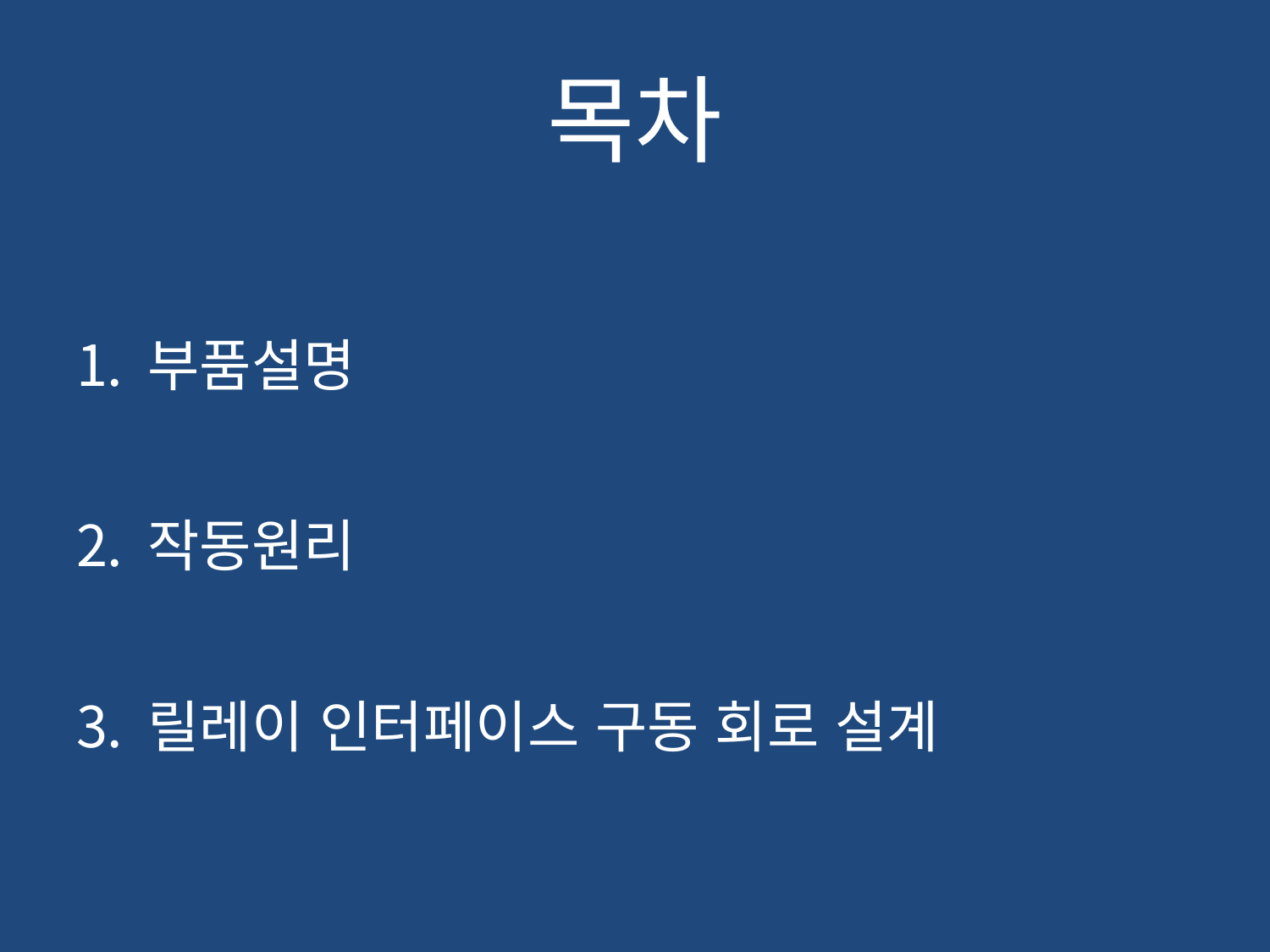

# 목차
부품설명
작동원리
릴레이 인터페이스 구동 회로 설계